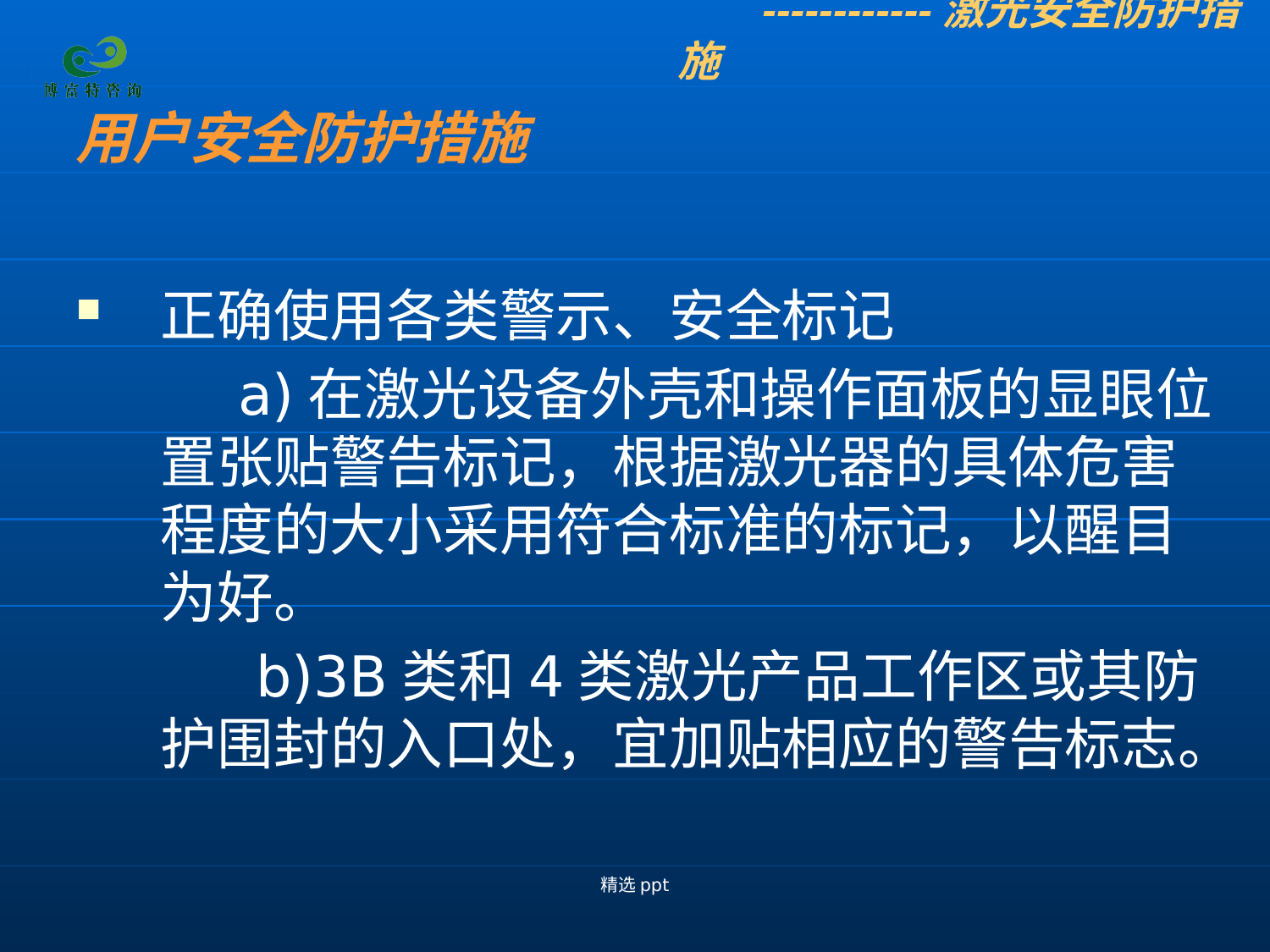

------------激光安全防护措施
用户安全防护措施

正确使用各类警示、安全标记
         a)在激光设备外壳和操作面板的显眼位置张贴警告标记，根据激光器的具体危害程度的大小采用符合标准的标记，以醒目为好。
          b)3B类和4类激光产品工作区或其防护围封的入口处，宜加贴相应的警告标志。

35
精选ppt